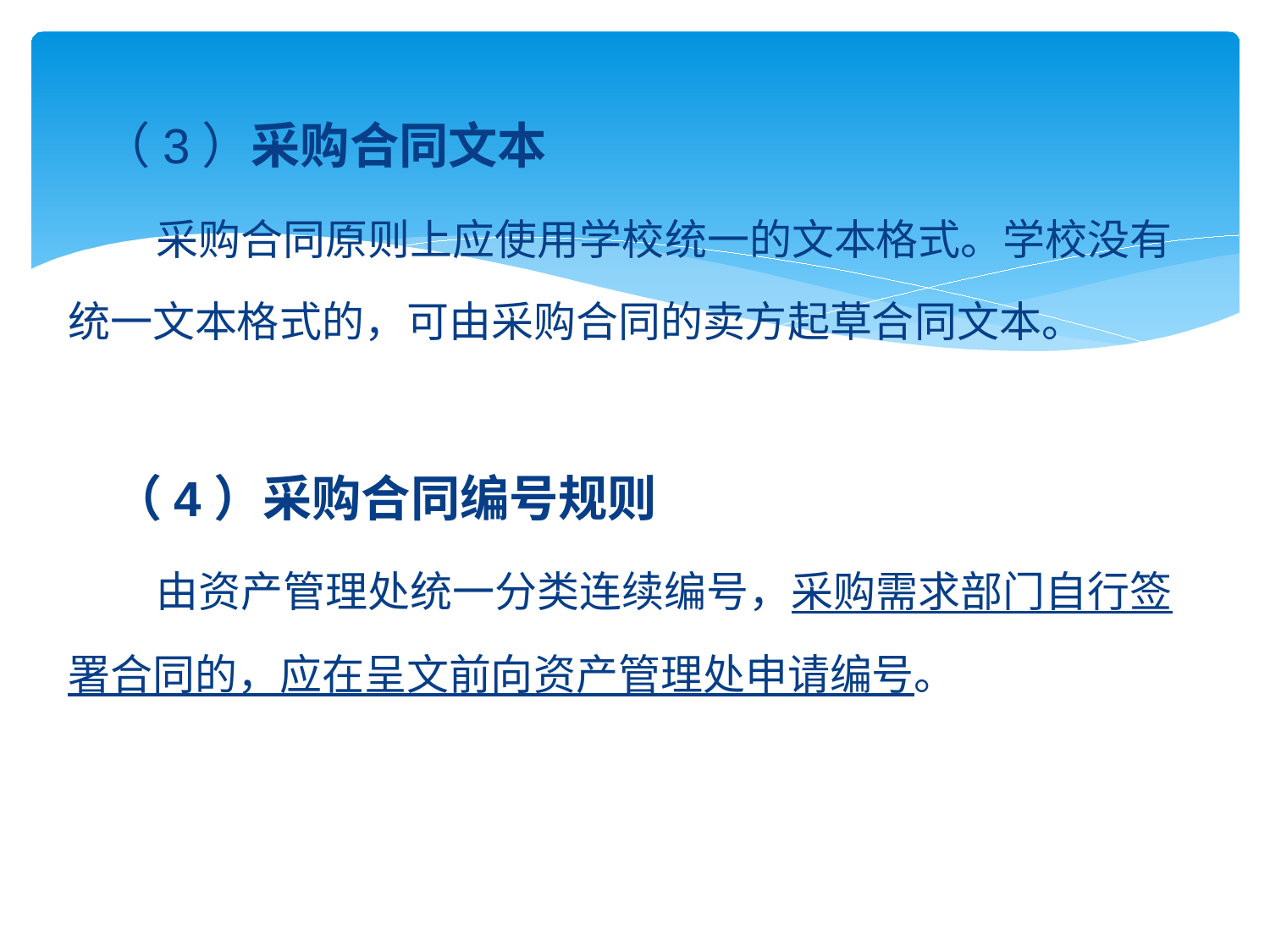

（3）采购合同文本
       采购合同原则上应使用学校统一的文本格式。学校没有统一文本格式的，可由采购合同的卖方起草合同文本。

   （4）采购合同编号规则
       由资产管理处统一分类连续编号，采购需求部门自行签署合同的，应在呈文前向资产管理处申请编号。